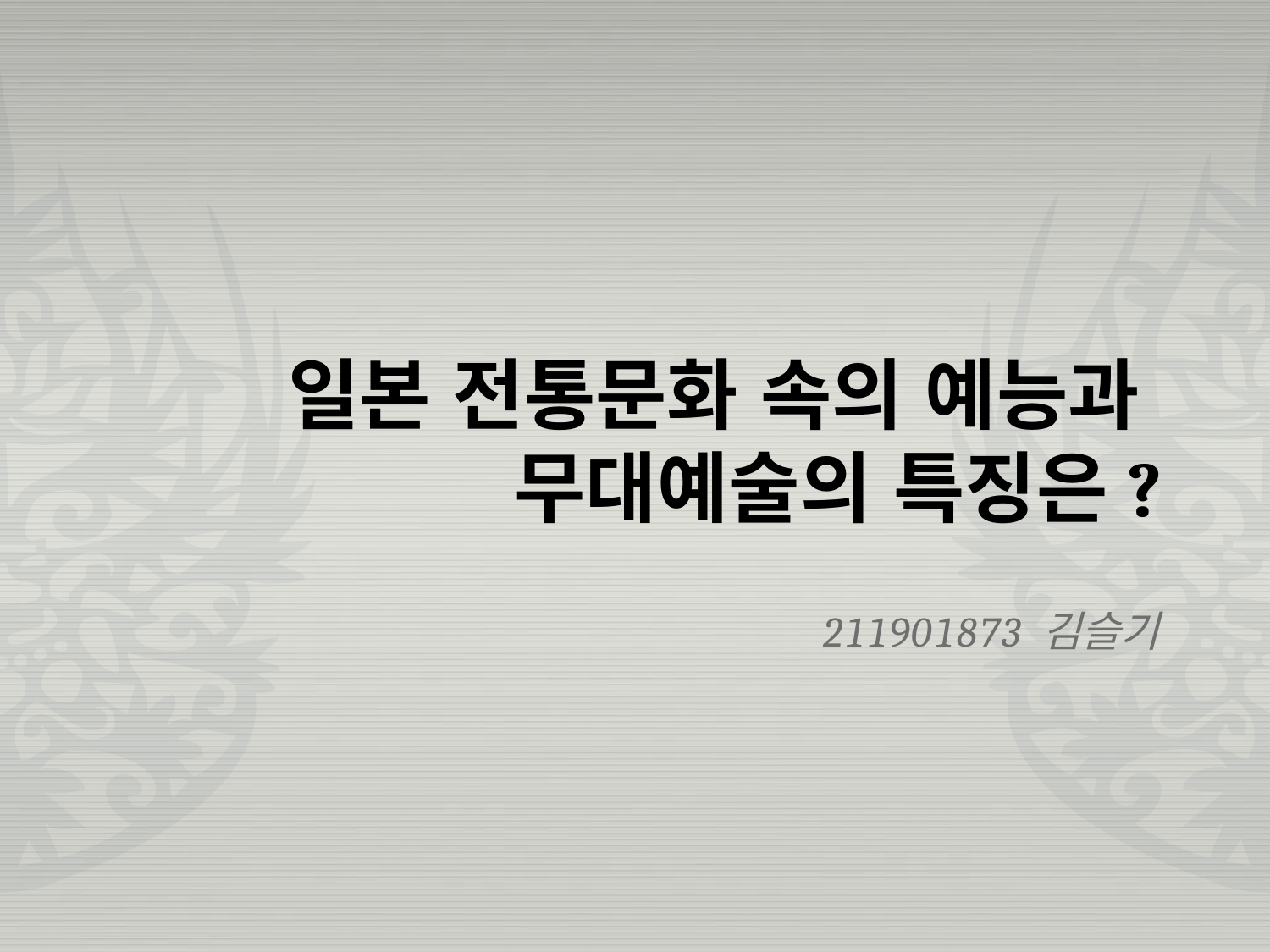

# 일본 전통문화 속의 예능과 무대예술의 특징은?

211901873 김슬기